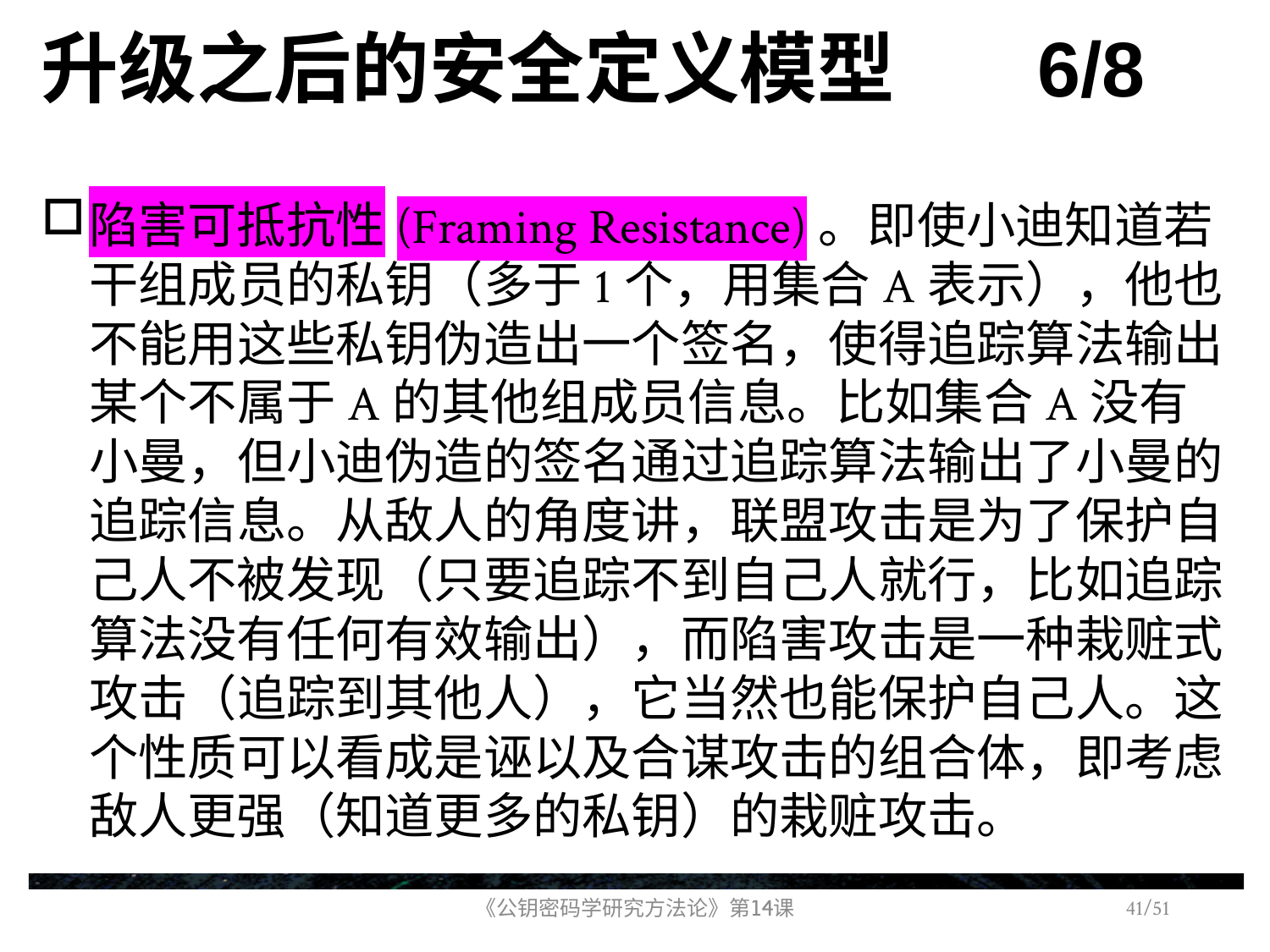

# 升级之后的安全定义模型       6/8
陷害可抵抗性(Framing Resistance)。即使小迪知道若干组成员的私钥（多于1个，用集合A表示），他也不能用这些私钥伪造出一个签名，使得追踪算法输出某个不属于A的其他组成员信息。比如集合A没有小曼，但小迪伪造的签名通过追踪算法输出了小曼的追踪信息。从敌人的角度讲，联盟攻击是为了保护自己人不被发现（只要追踪不到自己人就行，比如追踪算法没有任何有效输出），而陷害攻击是一种栽赃式攻击（追踪到其他人），它当然也能保护自己人。这个性质可以看成是诬以及合谋攻击的组合体，即考虑敌人更强（知道更多的私钥）的栽赃攻击。
《公钥密码学研究方法论》第14课
41/51